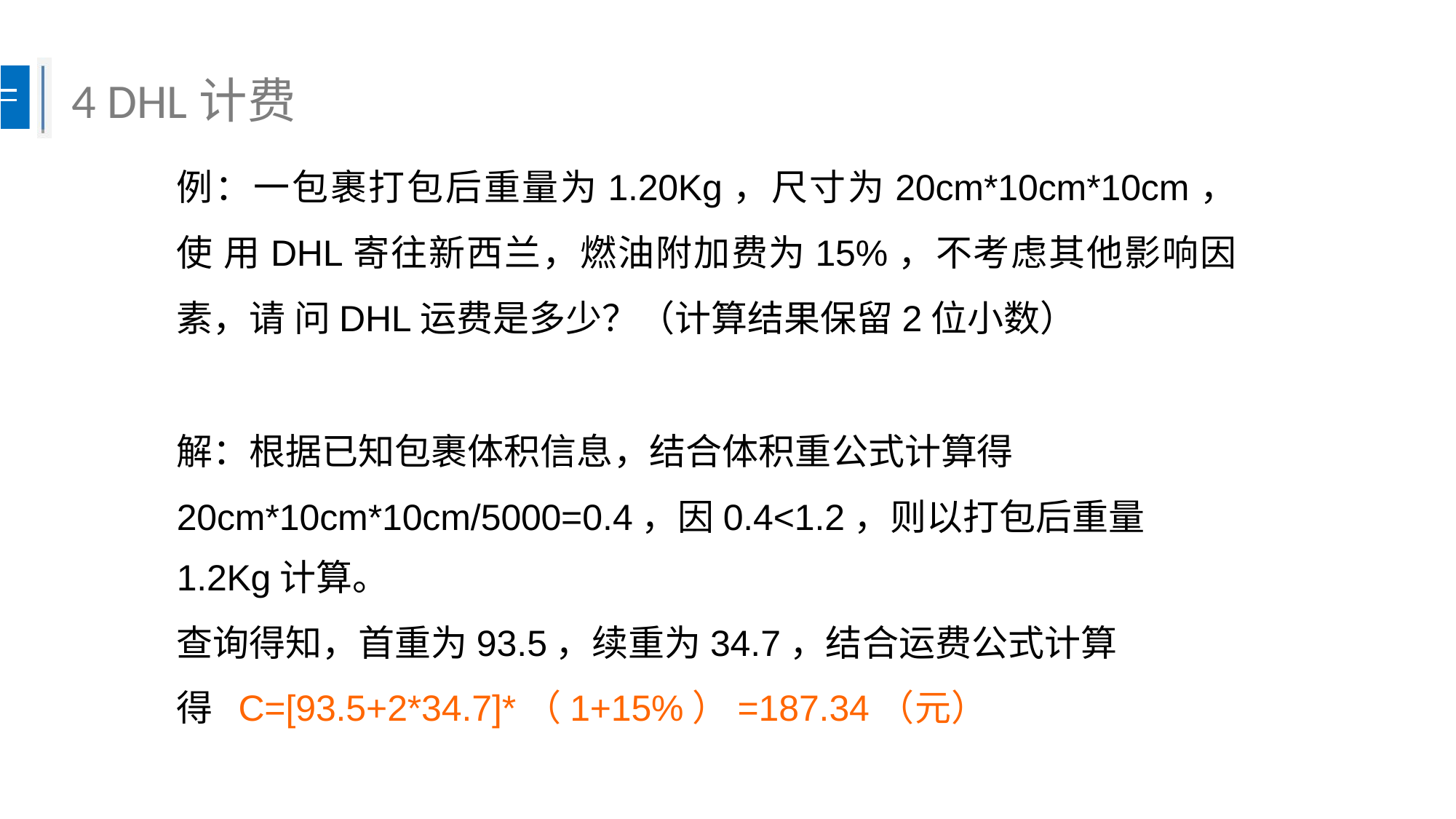

# 4 DHL计费

例：一包裹打包后重量为1.20Kg，尺寸为20cm*10cm*10cm，使 用DHL寄往新西兰，燃油附加费为15%，不考虑其他影响因素，请 问DHL运费是多少？（计算结果保留2位小数）

解：根据已知包裹体积信息，结合体积重公式计算得 20cm*10cm*10cm/5000=0.4，因0.4<1.2，则以打包后重量
1.2Kg计算。
查询得知，首重为93.5，续重为34.7，结合运费公式计算得  C=[93.5+2*34.7]*（1+15%）=187.34（元）